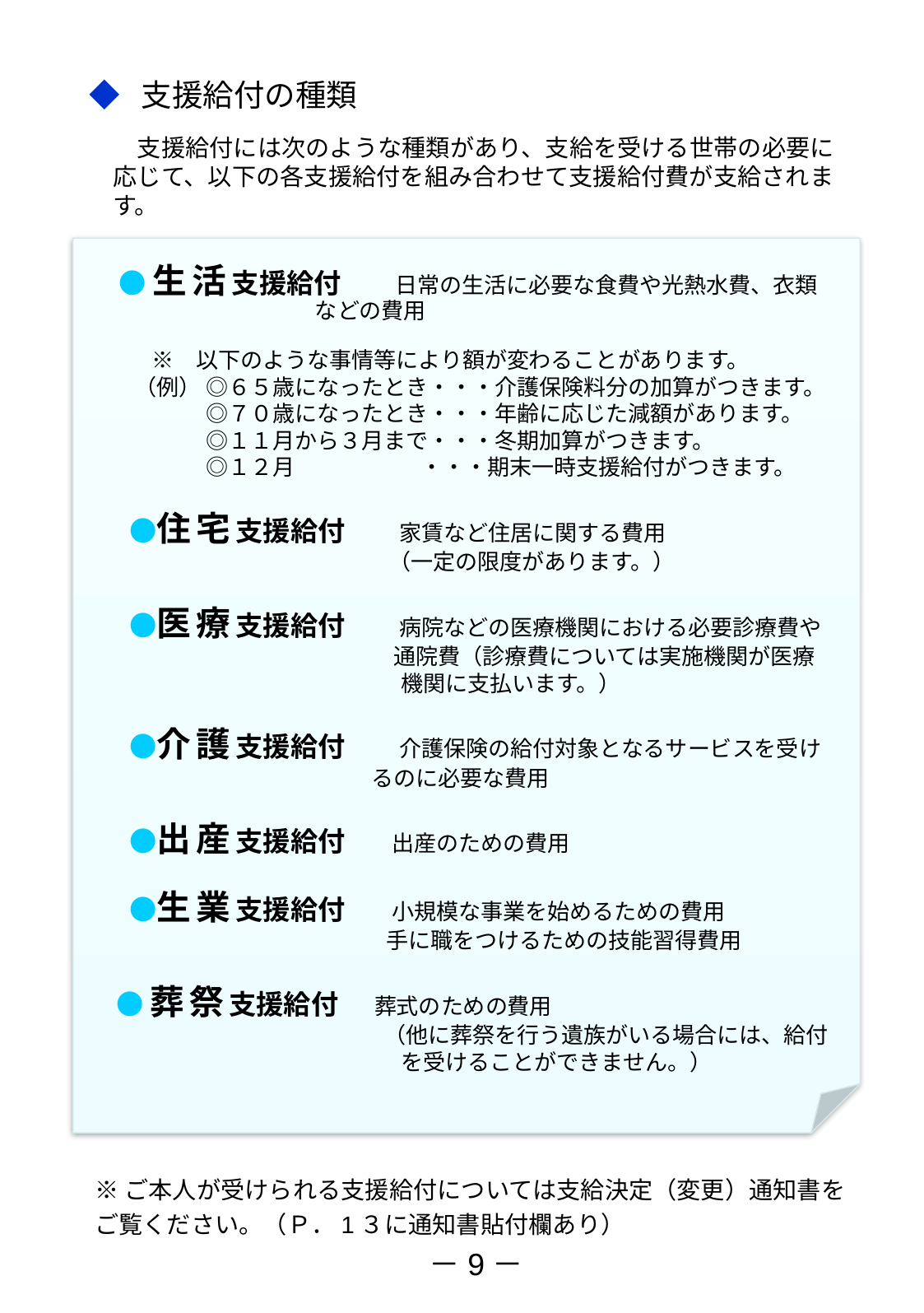

◆  支援給付の種類
　　支援給付には次のような種類があり、支給を受ける世帯の必要に応じて、以下の各支援給付を組み合わせて支援給付費が支給されます。

　   ● 生活支援給付　　  日常の生活に必要な食費や光熱水費、衣類
                                       　  などの費用

　　　※　以下のような事情等により額が変わることがあります。
　　 （例） ◎６５歳になったとき・・・介護保険料分の加算がつきます。
　　　　　  ◎７０歳になったとき・・・年齢に応じた減額があります。
　　　　　  ◎１１月から３月まで・・・冬期加算がつきます。
　　　　　  ◎１２月　　　　　   ・・・期末一時支援給付がつきます。

　　●住宅支援給付　　  家賃など住居に関する費用
　　　　　　　　　　　　　   （一定の限度があります。）

　　●医療支援給付　　  病院などの医療機関における必要診療費や
　　　　　　　　　　　　　    通院費（診療費については実施機関が医療
　　　　　　　　　　　　　　 機関に支払います。）

　　●介護支援給付　　  介護保険の給付対象となるサービスを受け
　　　　　　　　　　             るのに必要な費用

　　●出産支援給付　    出産のための費用

　　●生業支援給付　     小規模な事業を始めるための費用
　　　　　　　　　　　　       手に職をつけるための技能習得費用

      ●葬祭支援給付       葬式のための費用
　　　　　　　　　　　　　  （他に葬祭を行う遺族がいる場合には、給付
　　　　　　　　　　　　　　 を受けることができません。）

※ご本人が受けられる支援給付については支給決定（変更）通知書をご覧ください。（Ｐ．1３に通知書貼付欄あり）
－9－